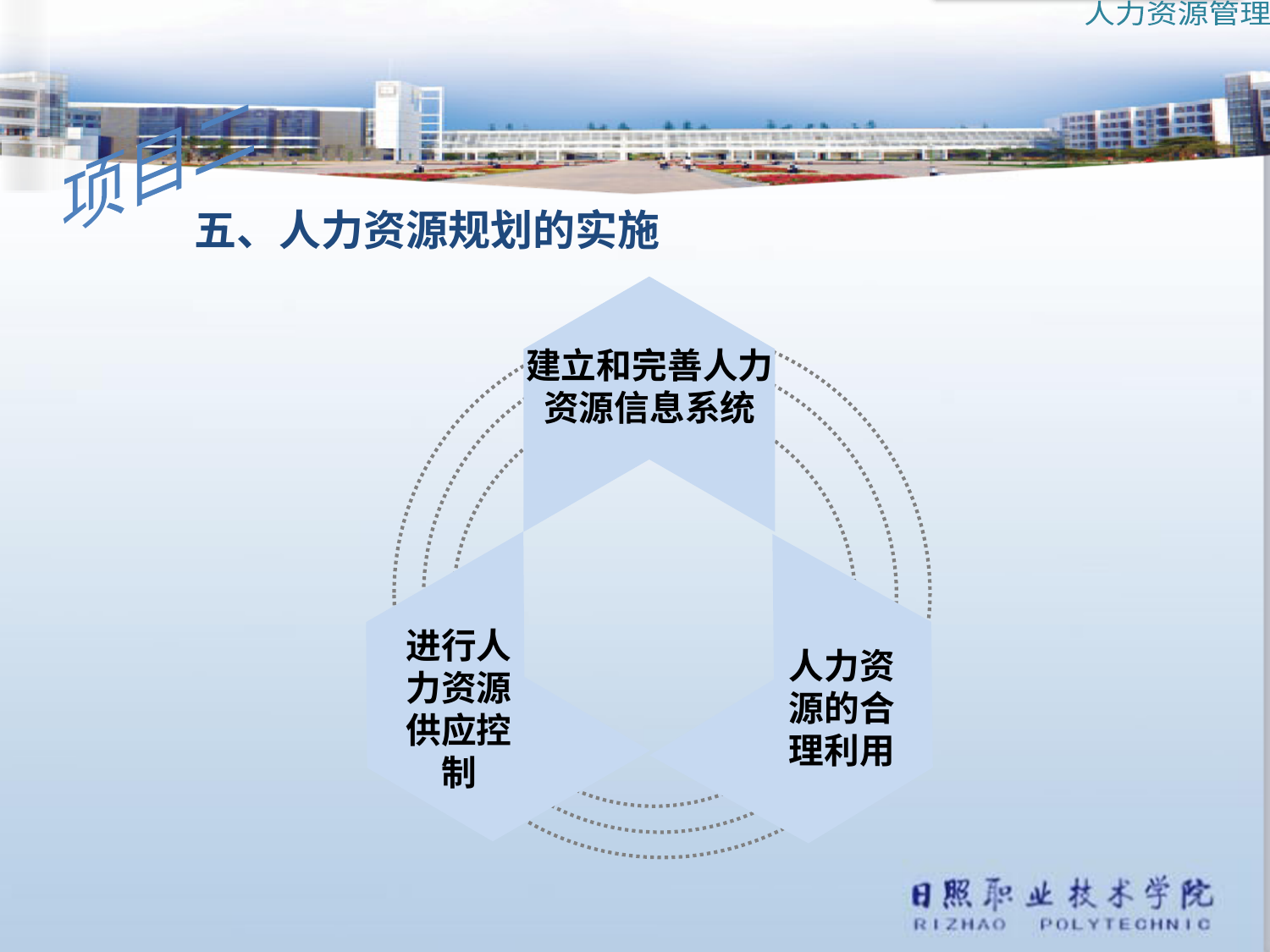

五、人力资源规划的实施

建立和完善人力资源信息系统

进行人力资源供应控制
人力资源的合理利用